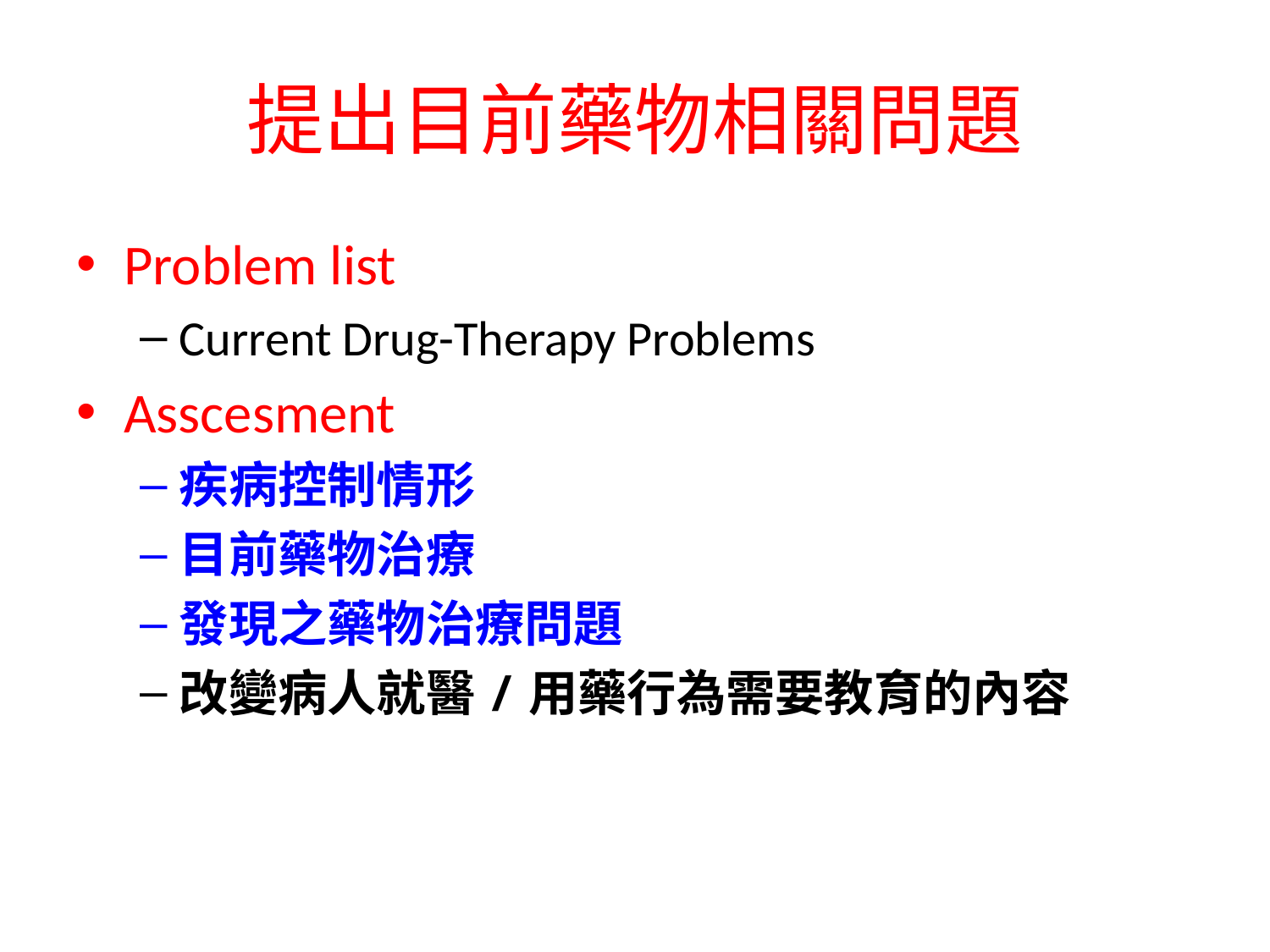

# 提出目前藥物相關問題
Problem list
Current Drug-Therapy Problems
Asscesment
疾病控制情形
目前藥物治療
發現之藥物治療問題
改變病人就醫/用藥行為需要教育的內容